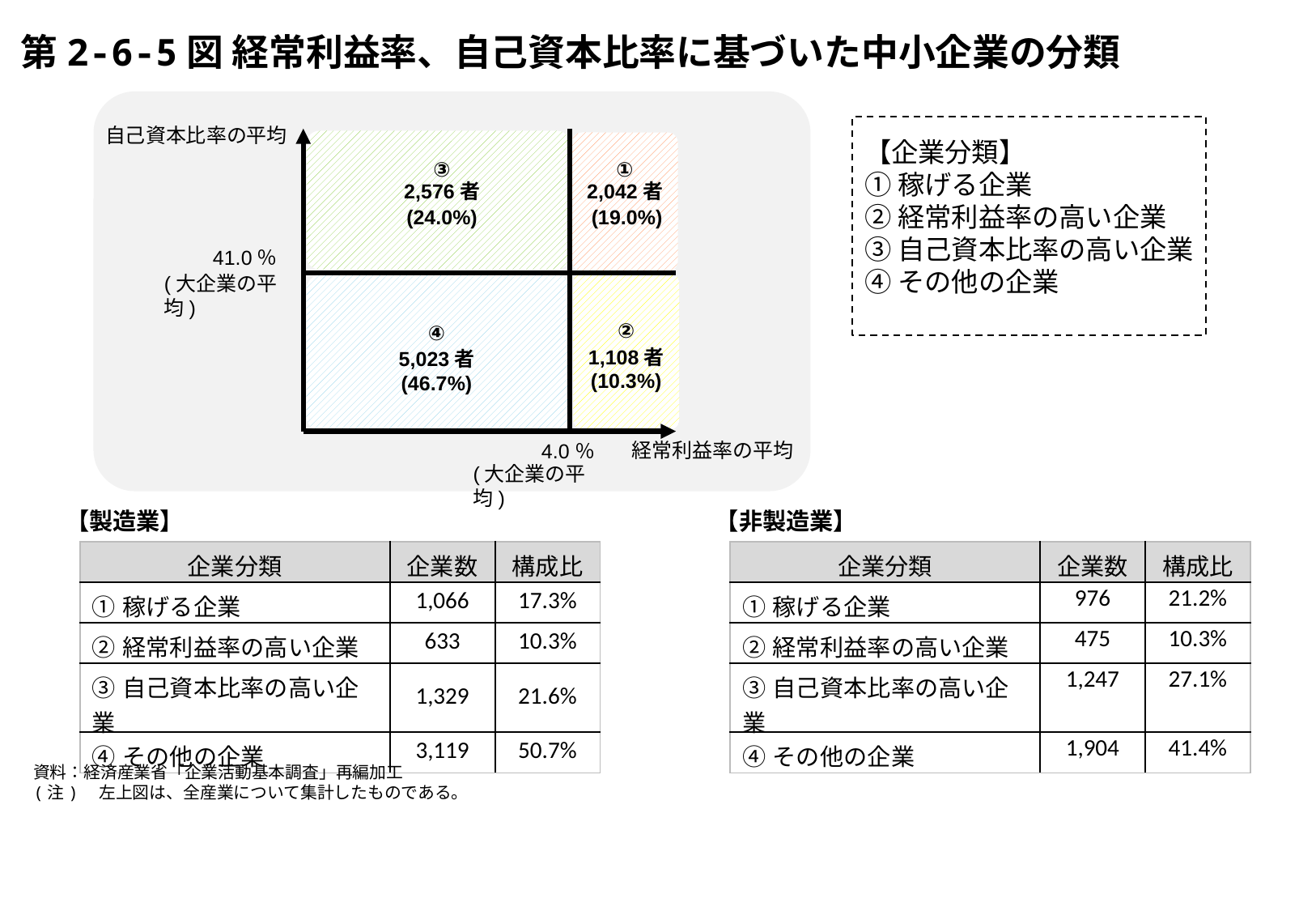

第2-6-5図 経常利益率、自己資本比率に基づいた中小企業の分類

自己資本比率の平均
【企業分類】
①稼げる企業
②経常利益率の高い企業
③自己資本比率の高い企業
④その他の企業

③
①
2,576者
2,042者

(24.0%)
(19.0%)
41.0％
(大企業の平均)

②
④
1,108者
5,023者
(10.3%)
(46.7%)
経常利益率の平均
4.0％
(大企業の平均)
【製造業】
【非製造業】
| 企業分類 | 企業数 | 構成比 |
| --- | --- | --- |
| ①稼げる企業 | 1,066 | 17.3% |
| ②経常利益率の高い企業 | 633 | 10.3% |
| ③自己資本比率の高い企業 | 1,329 | 21.6% |
| ④その他の企業 | 3,119 | 50.7% |
| 企業分類 | 企業数 | 構成比 |
| --- | --- | --- |
| ①稼げる企業 | 976 | 21.2% |
| ②経常利益率の高い企業 | 475 | 10.3% |
| ③自己資本比率の高い企業 | 1,247 | 27.1% |
| ④その他の企業 | 1,904 | 41.4% |
資料：経済産業省「企業活動基本調査」再編加工
(注)　左上図は、全産業について集計したものである。